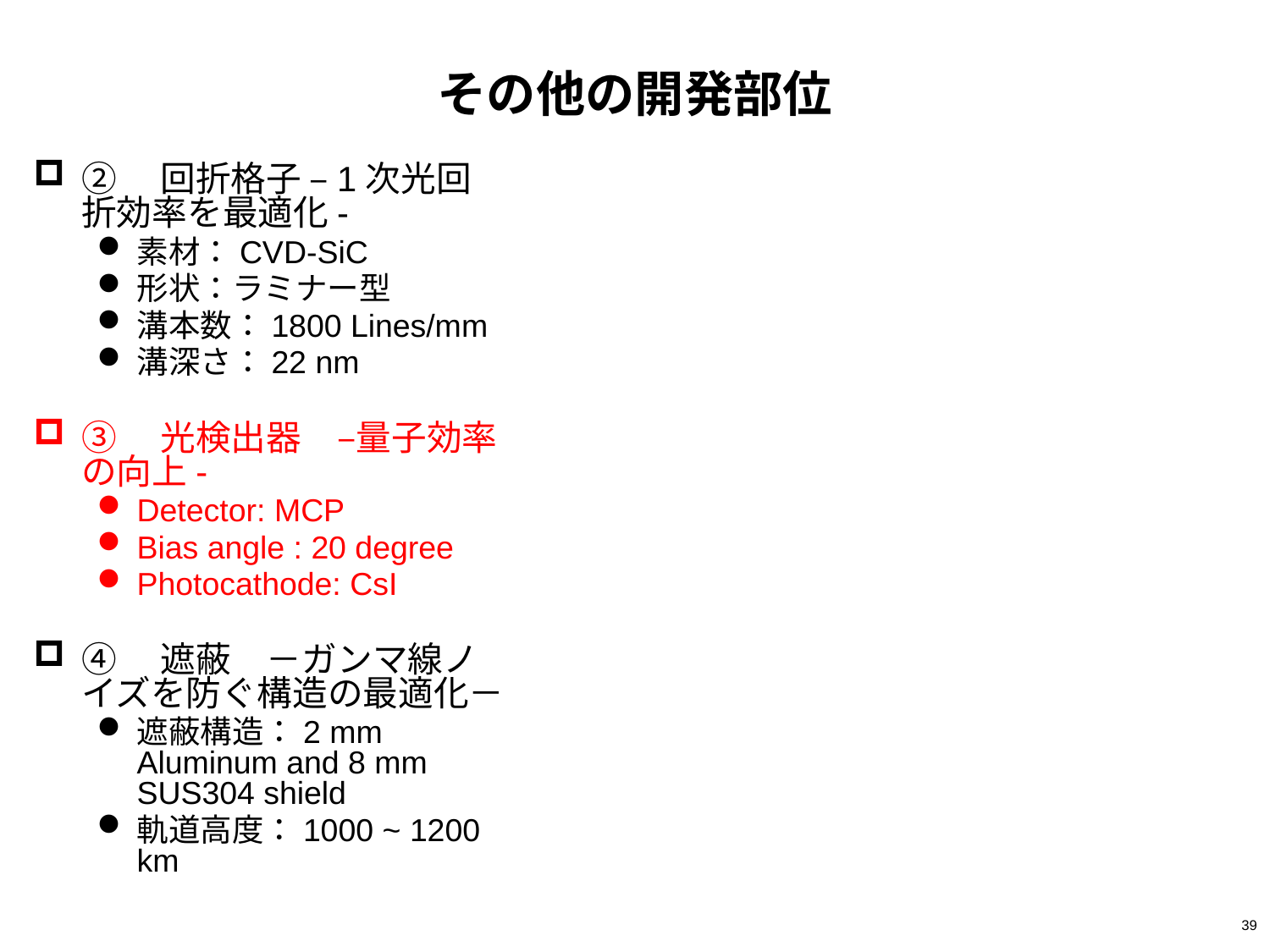

# その他の開発部位
②　回折格子 –1次光回折効率を最適化-
素材：CVD-SiC
形状：ラミナー型
溝本数：1800 Lines/mm
溝深さ：22 nm

③　光検出器　–量子効率の向上-
Detector: MCP
Bias angle : 20 degree
Photocathode: CsI

④　遮蔽　－ガンマ線ノイズを防ぐ構造の最適化－
遮蔽構造：2 mm Aluminum and 8 mm SUS304 shield
軌道高度：1000 ~ 1200 km
39